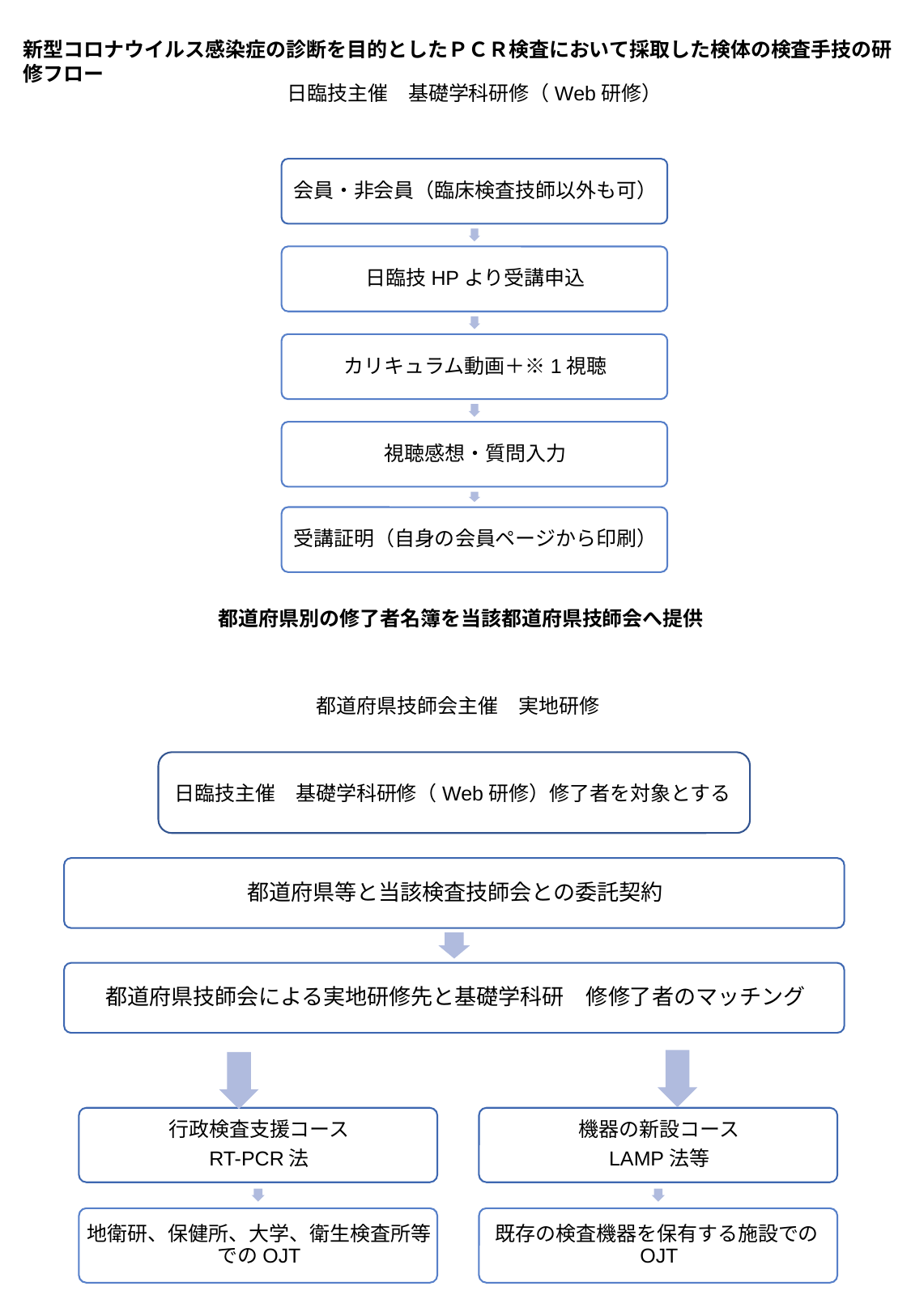

新型コロナウイルス感染症の診断を目的としたＰＣＲ検査において採取した検体の検査手技の研修フロー
日臨技主催　基礎学科研修（Web研修）
会員・非会員（臨床検査技師以外も可）
日臨技HPより受講申込
カリキュラム動画＋※1視聴
視聴感想・質問入力
受講証明（自身の会員ページから印刷）
都道府県別の修了者名簿を当該都道府県技師会へ提供
都道府県技師会主催　実地研修
日臨技主催　基礎学科研修（Web研修）修了者を対象とする
都道府県等と当該検査技師会との委託契約

都道府県技師会による実地研修先と基礎学科研　修修了者のマッチング

行政検査支援コース
RT-PCR法
地衛研、保健所、大学、衛生検査所等でのOJT
機器の新設コース
LAMP法等
既存の検査機器を保有する施設でのOJT